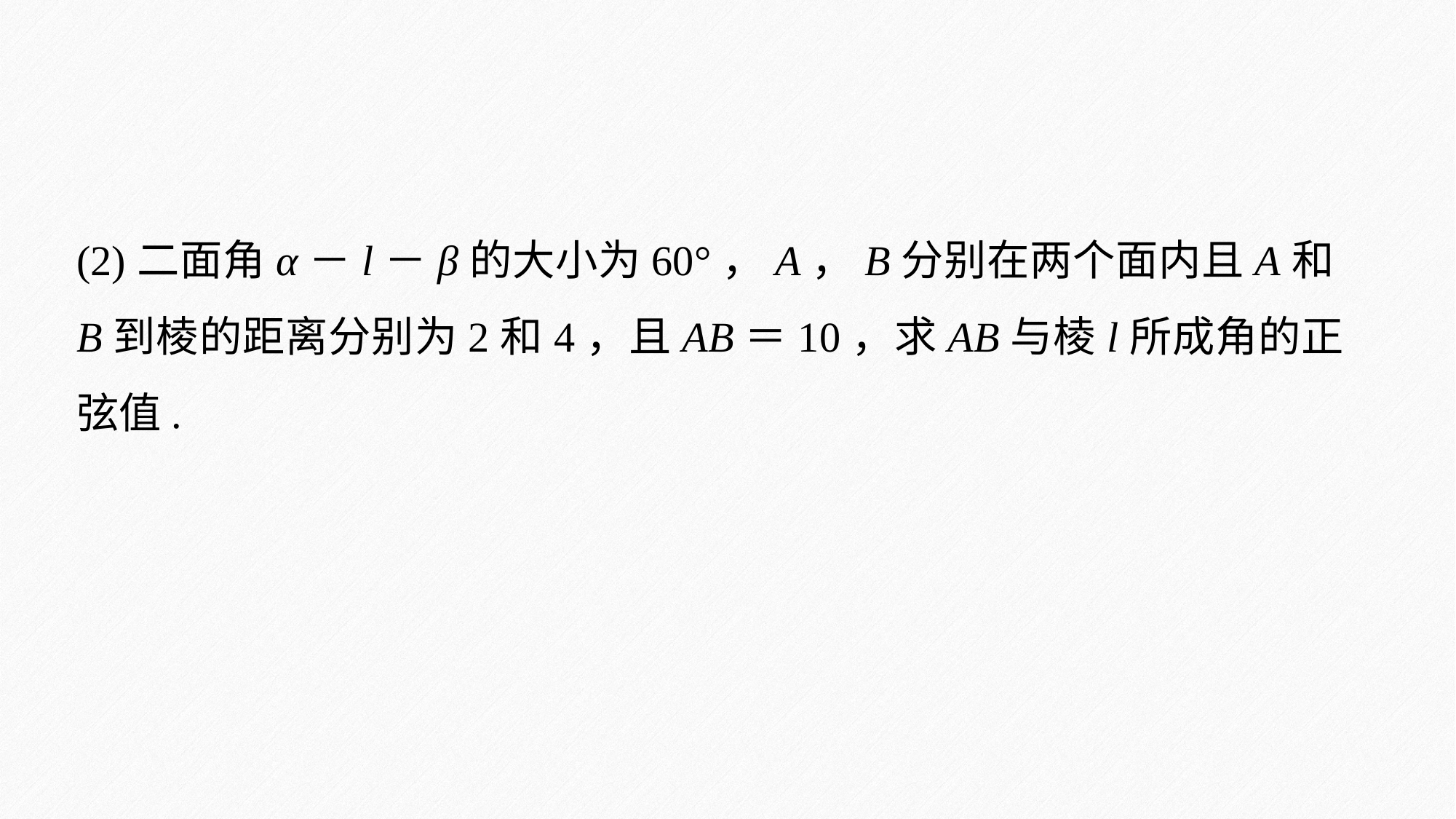

(2)二面角α－l－β的大小为60°，A，B分别在两个面内且A和B到棱的距离分别为2和4，且AB＝10，求AB与棱l所成角的正弦值.